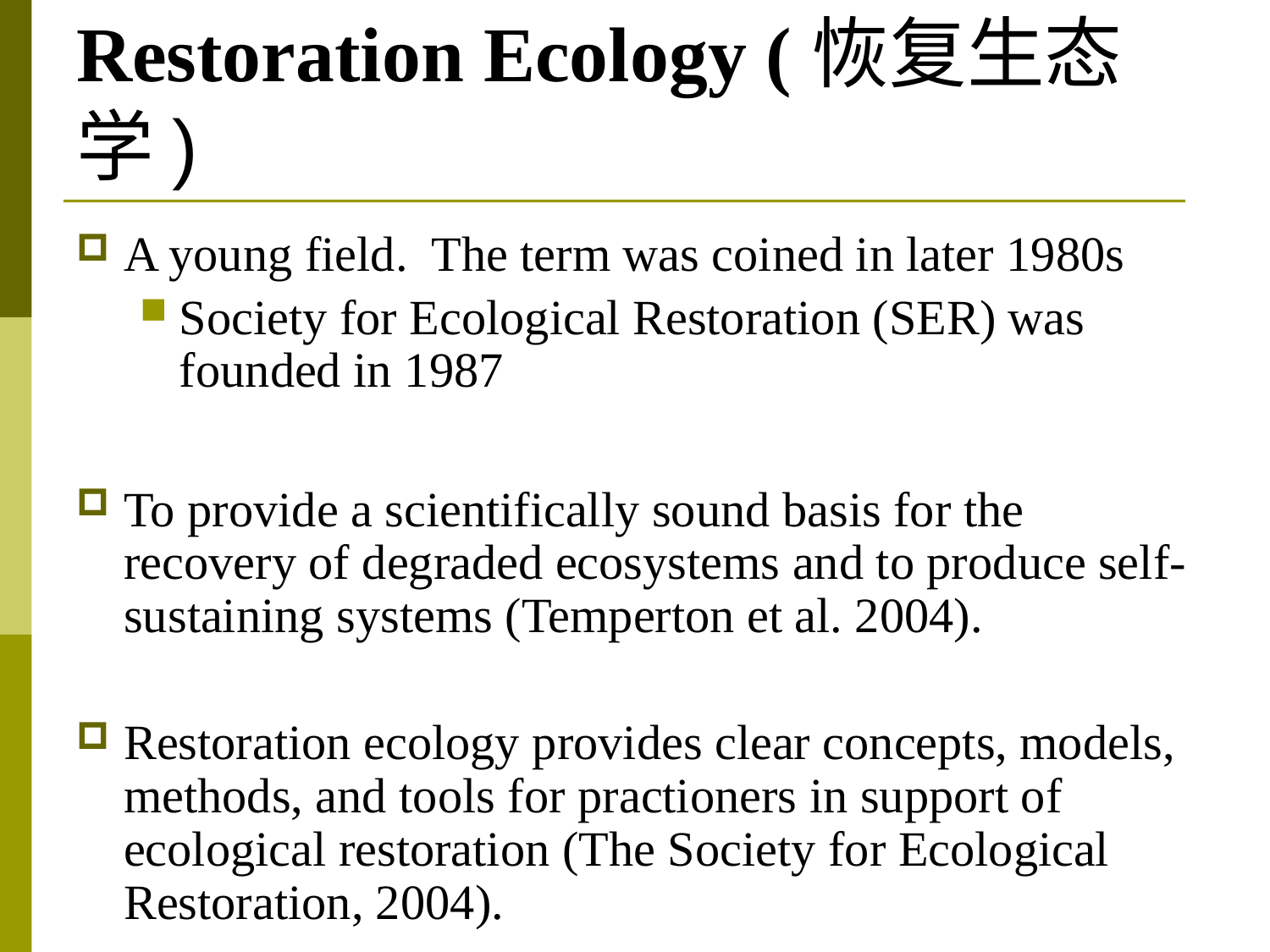

# Restoration Ecology (恢复生态学)
A young field.  The term was coined in later 1980s
Society for Ecological Restoration (SER) was founded in 1987

To provide a scientifically sound basis for the recovery of degraded ecosystems and to produce self-sustaining systems (Temperton et al. 2004).

Restoration ecology provides clear concepts, models, methods, and tools for practioners in support of ecological restoration (The Society for Ecological Restoration, 2004).